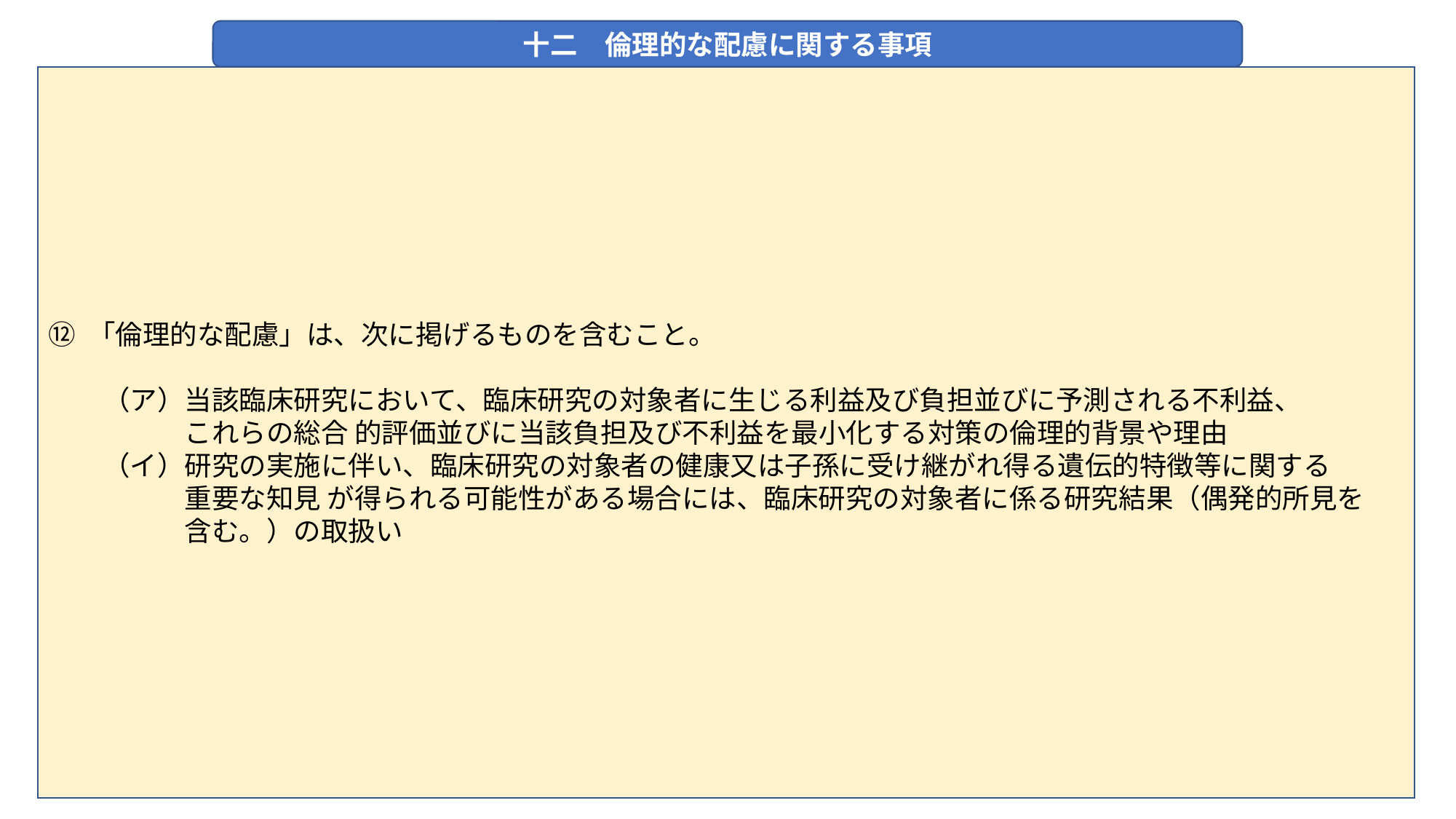

十二　倫理的な配慮に関する事項
⑫ 「倫理的な配慮」は、次に掲げるものを含むこと。

　　（ア）当該臨床研究において、臨床研究の対象者に生じる利益及び負担並びに予測される不利益、
　　　　　これらの総合 的評価並びに当該負担及び不利益を最小化する対策の倫理的背景や理由
　　（イ）研究の実施に伴い、臨床研究の対象者の健康又は子孫に受け継がれ得る遺伝的特徴等に関する
　　　　　重要な知見 が得られる可能性がある場合には、臨床研究の対象者に係る研究結果（偶発的所見を
　　　　　含む。）の取扱い